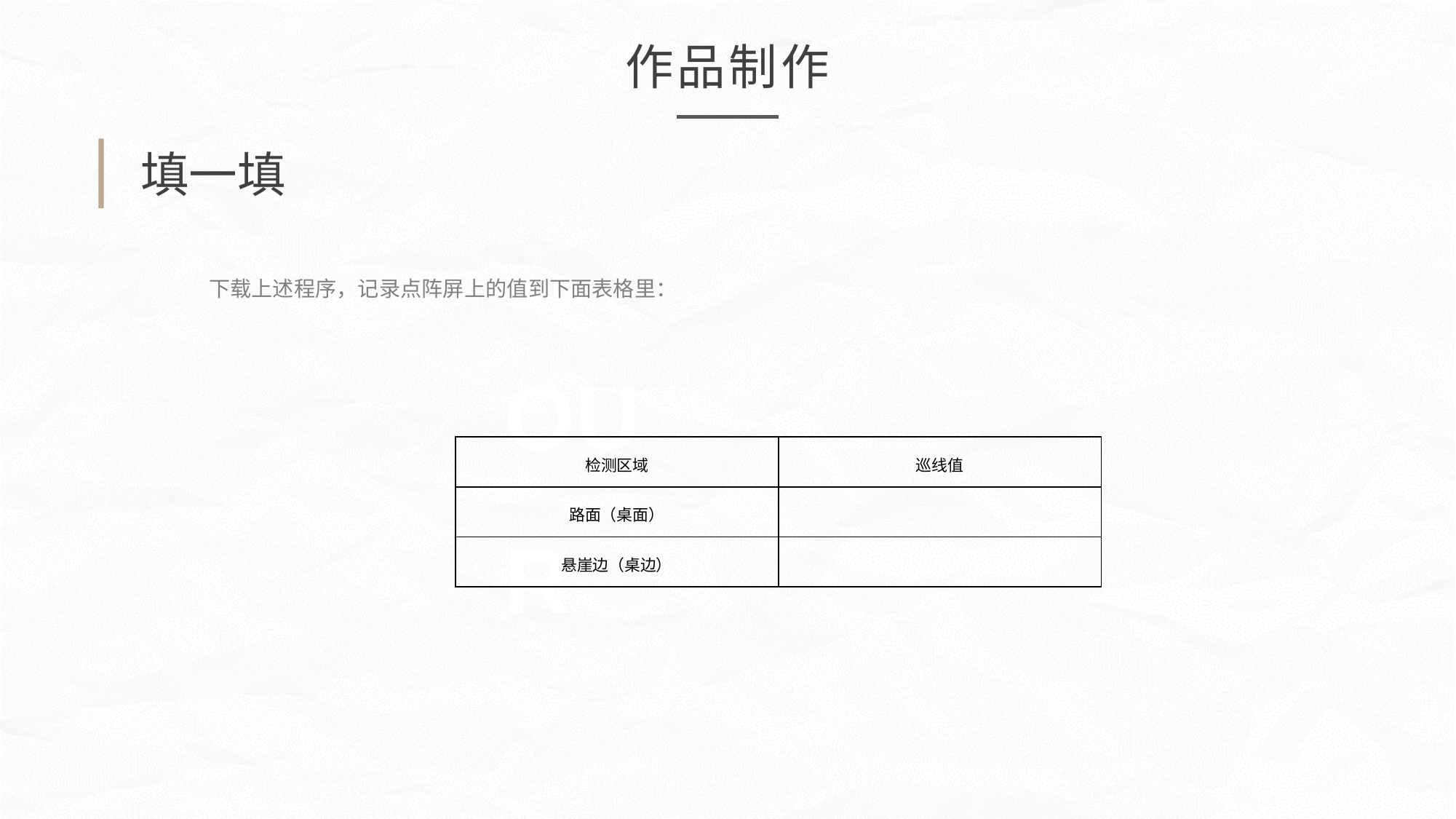

作品制作

填一填

下载上述程序，记录点阵屏上的值到下面表格里：
OUR
| 检测区域 | 巡线值 |
| --- | --- |
| 路面（桌面） |  |
| 悬崖边（桌边） |  |